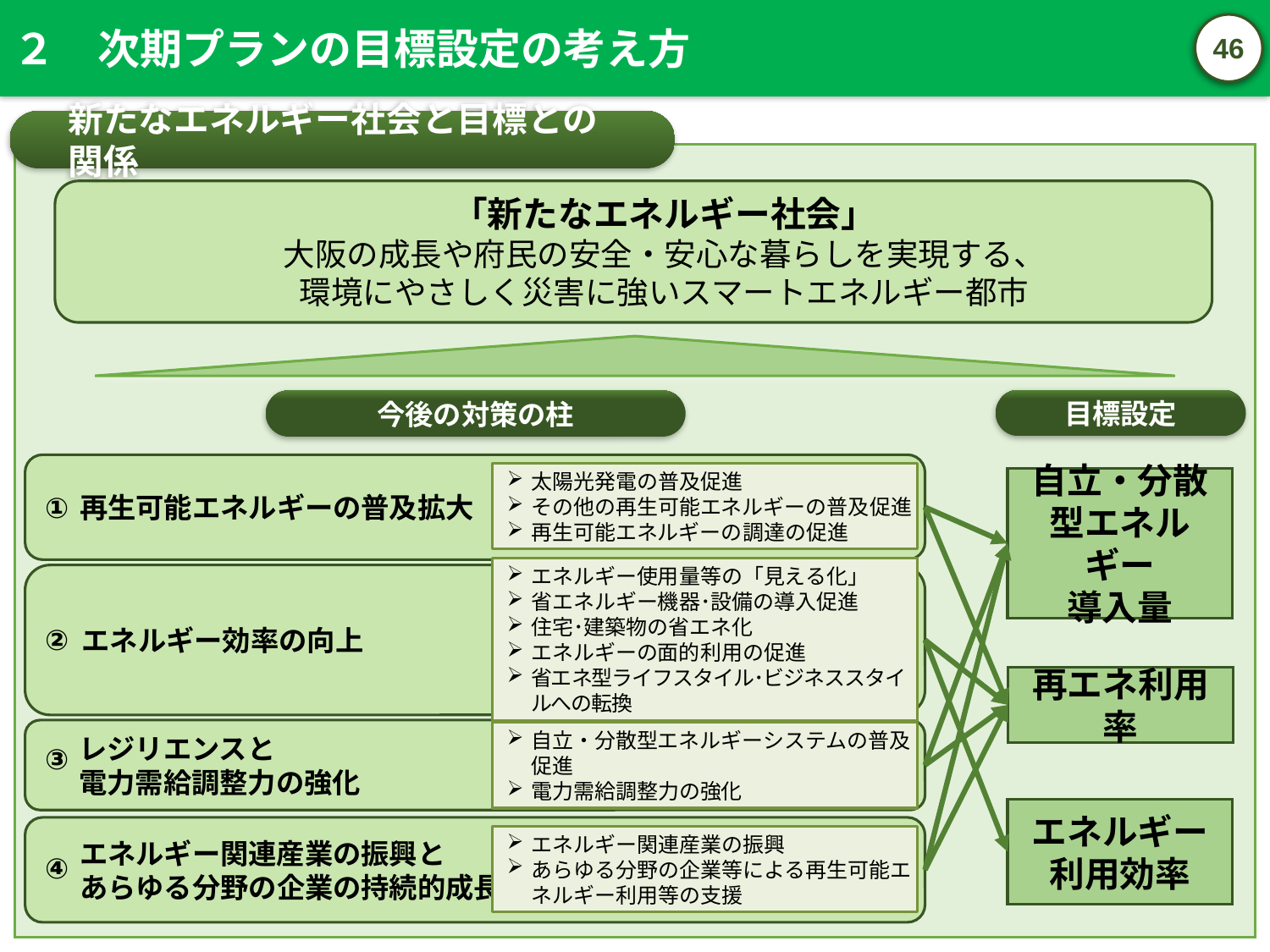

２　次期プランの目標設定の考え方
46
新たなエネルギー社会と目標との関係

「新たなエネルギー社会」
大阪の成長や府民の安全・安心な暮らしを実現する、
環境にやさしく災害に強いスマートエネルギー都市

目標設定
今後の対策の柱
①
再生可能エネルギーの普及拡大
太陽光発電の普及促進
その他の再生可能エネルギーの普及促進
再生可能エネルギーの調達の促進
自立・分散型エネルギー
導入量
エネルギー効率の向上
エネルギー使用量等の「見える化」
省エネルギー機器･設備の導入促進
住宅･建築物の省エネ化
エネルギーの面的利用の促進
省エネ型ライフスタイル･ビジネススタイルへの転換
②
再エネ利用率
③
レジリエンスと
電力需給調整力の強化
自立・分散型エネルギーシステムの普及促進
電力需給調整力の強化
エネルギー
利用効率
エネルギー関連産業の振興と
あらゆる分野の企業の持続的成長
④
エネルギー関連産業の振興
あらゆる分野の企業等による再生可能エネルギー利用等の支援